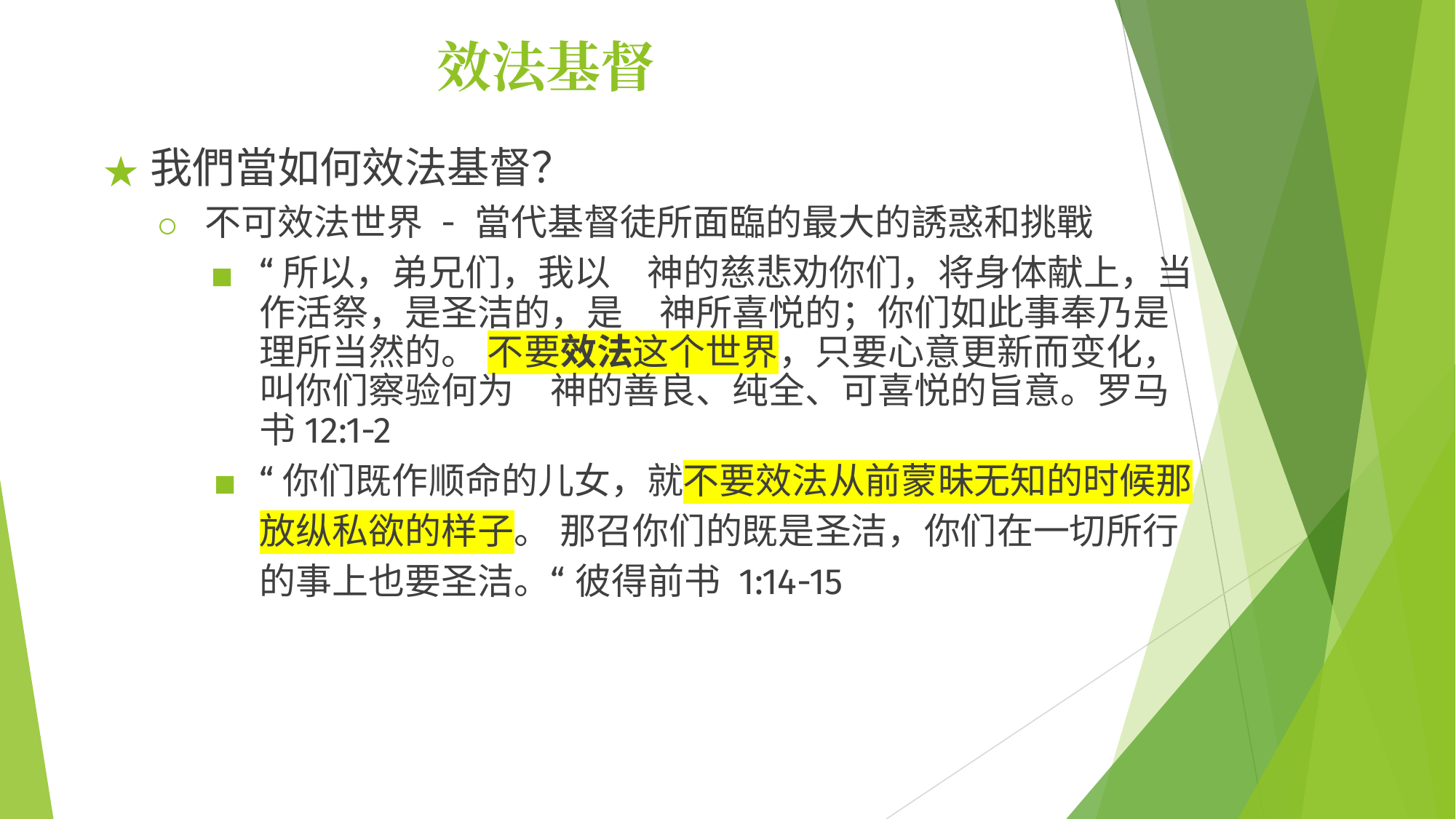

# 效法基督

我們當如何效法基督？
不可效法世界 - 當代基督徒所面臨的最大的誘惑和挑戰
“所以，弟兄们，我以　神的慈悲劝你们，将身体献上，当作活祭，是圣洁的，是　神所喜悦的；你们如此事奉乃是理所当然的。 不要效法这个世界，只要心意更新而变化，叫你们察验何为　神的善良、纯全、可喜悦的旨意。罗马书12:1-2
“你们既作顺命的儿女，就不要效法从前蒙昧无知的时候那放纵私欲的样子。 那召你们的既是圣洁，你们在一切所行的事上也要圣洁。“ ‭‭彼得前书‬ ‭1:14-15‬ ‬‬